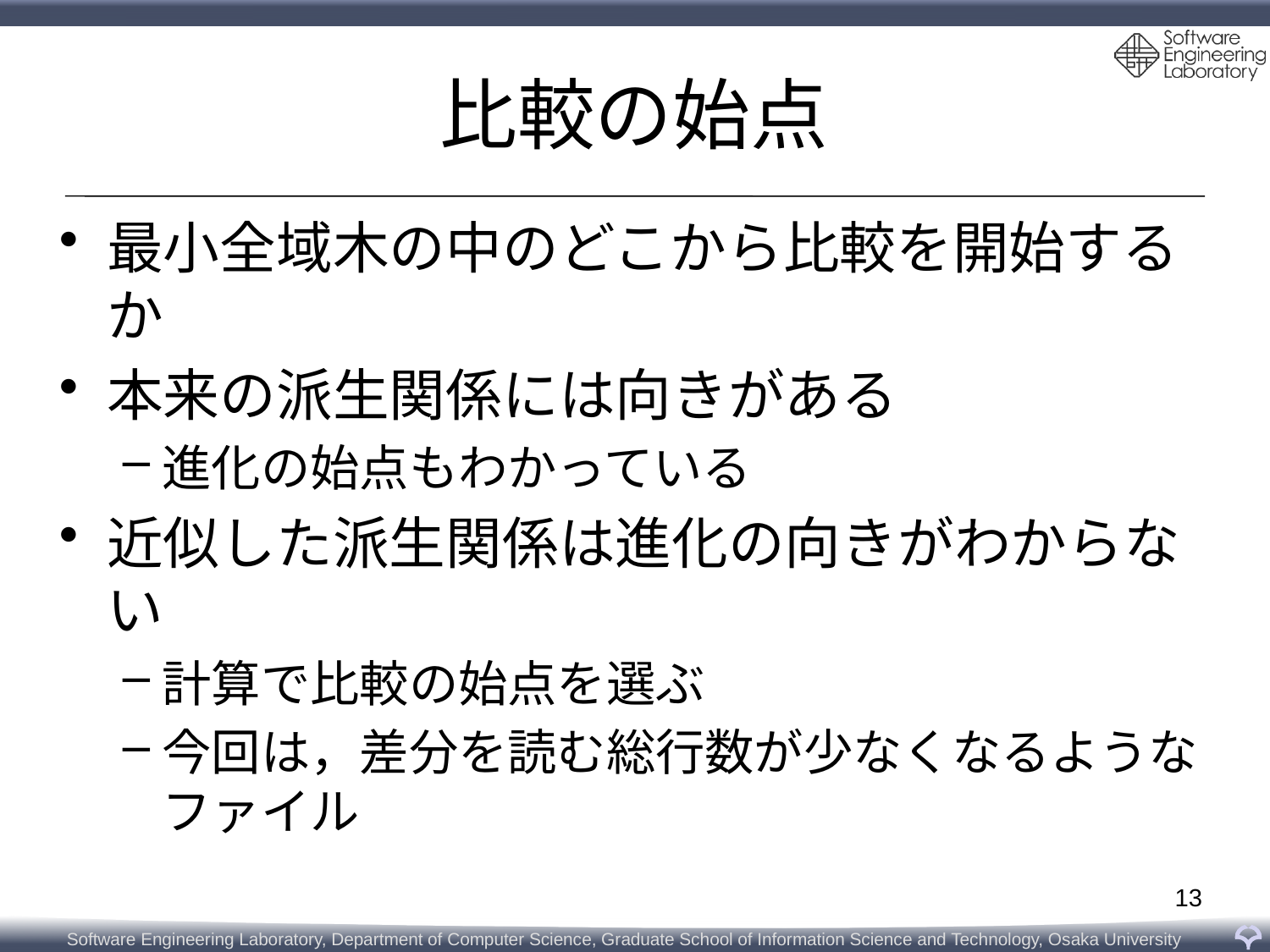

# 比較の始点
最小全域木の中のどこから比較を開始するか
本来の派生関係には向きがある
進化の始点もわかっている
近似した派生関係は進化の向きがわからない
計算で比較の始点を選ぶ
今回は，差分を読む総行数が少なくなるような
ファイル
13